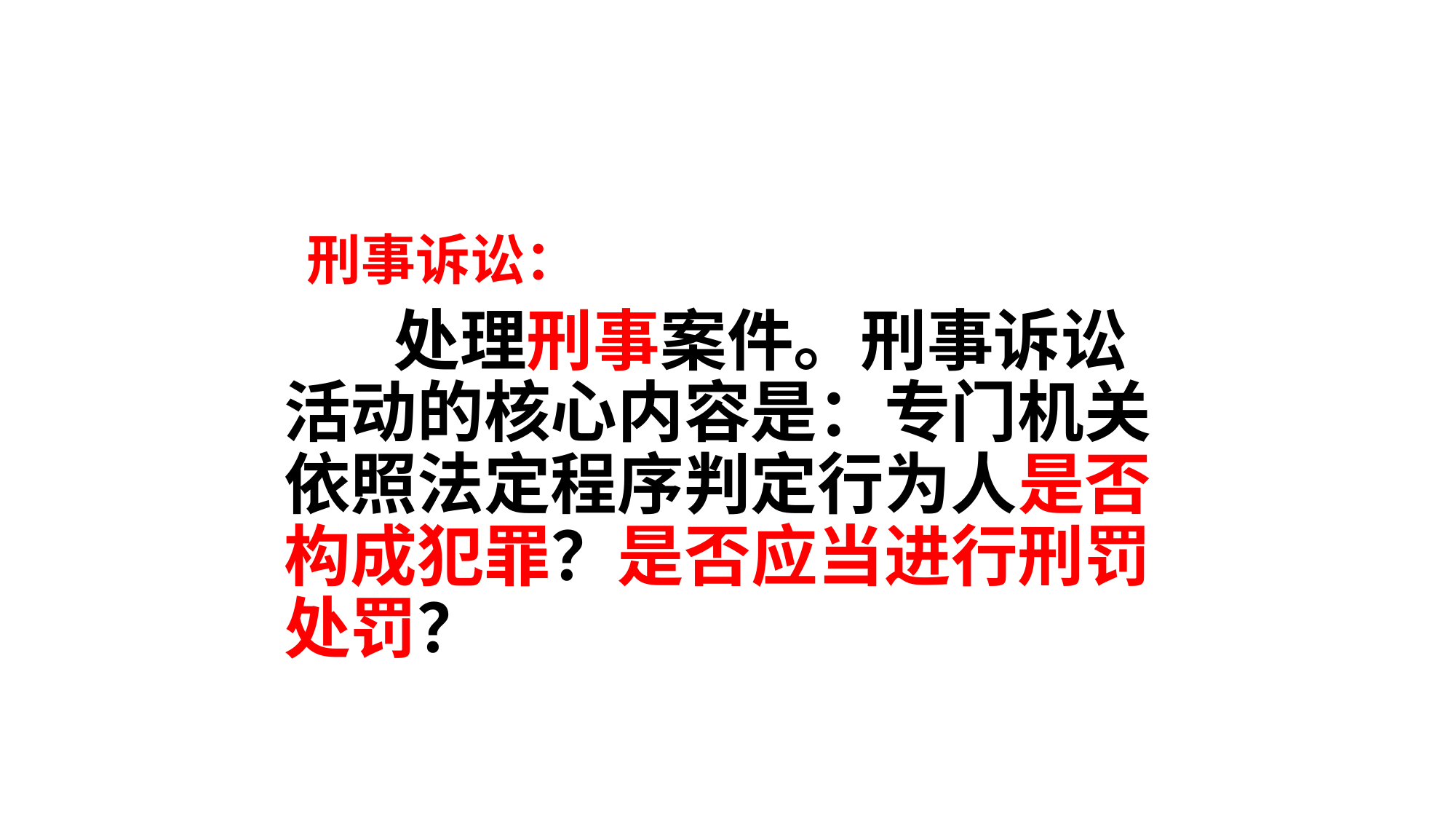

#
   刑事诉讼：
          处理刑事案件。刑事诉讼活动的核心内容是：专门机关依照法定程序判定行为人是否构成犯罪？是否应当进行刑罚处罚？